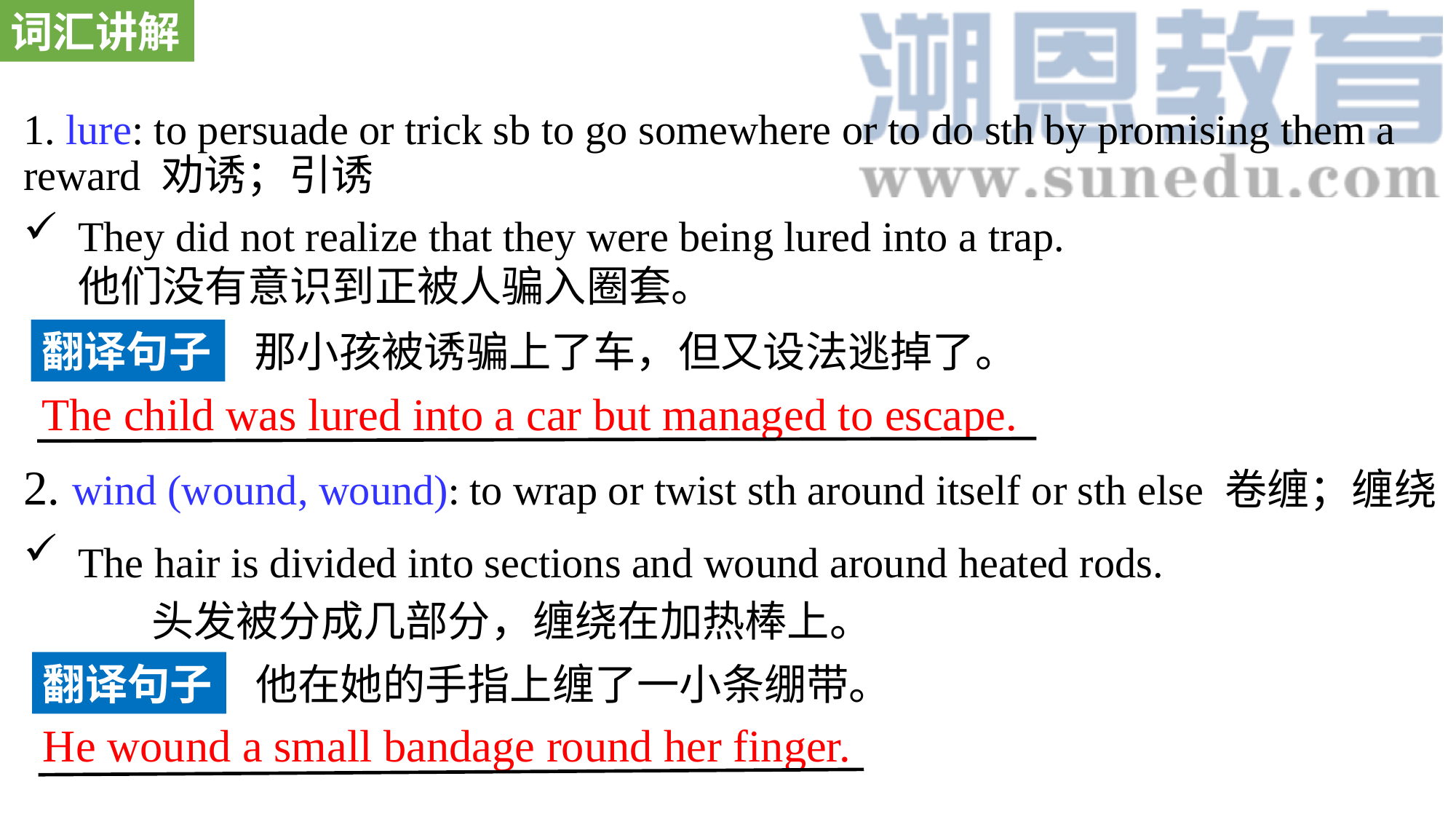

词汇讲解
1. lure: to persuade or trick sb to go somewhere or to do sth by promising them a reward 劝诱；引诱
They did not realize that they were being lured into a trap.                                    他们没有意识到正被人骗入圈套。

2. wind (wound, wound): to wrap or twist sth around itself or sth else 卷缠；缠绕
The hair is divided into sections and wound around heated rods.                       头发被分成几部分，缠绕在加热棒上。
翻译句子
那小孩被诱骗上了车，但又设法逃掉了。
The child was lured into a car but managed to escape.
翻译句子
他在她的手指上缠了一小条绷带。
He wound a small bandage round her finger.